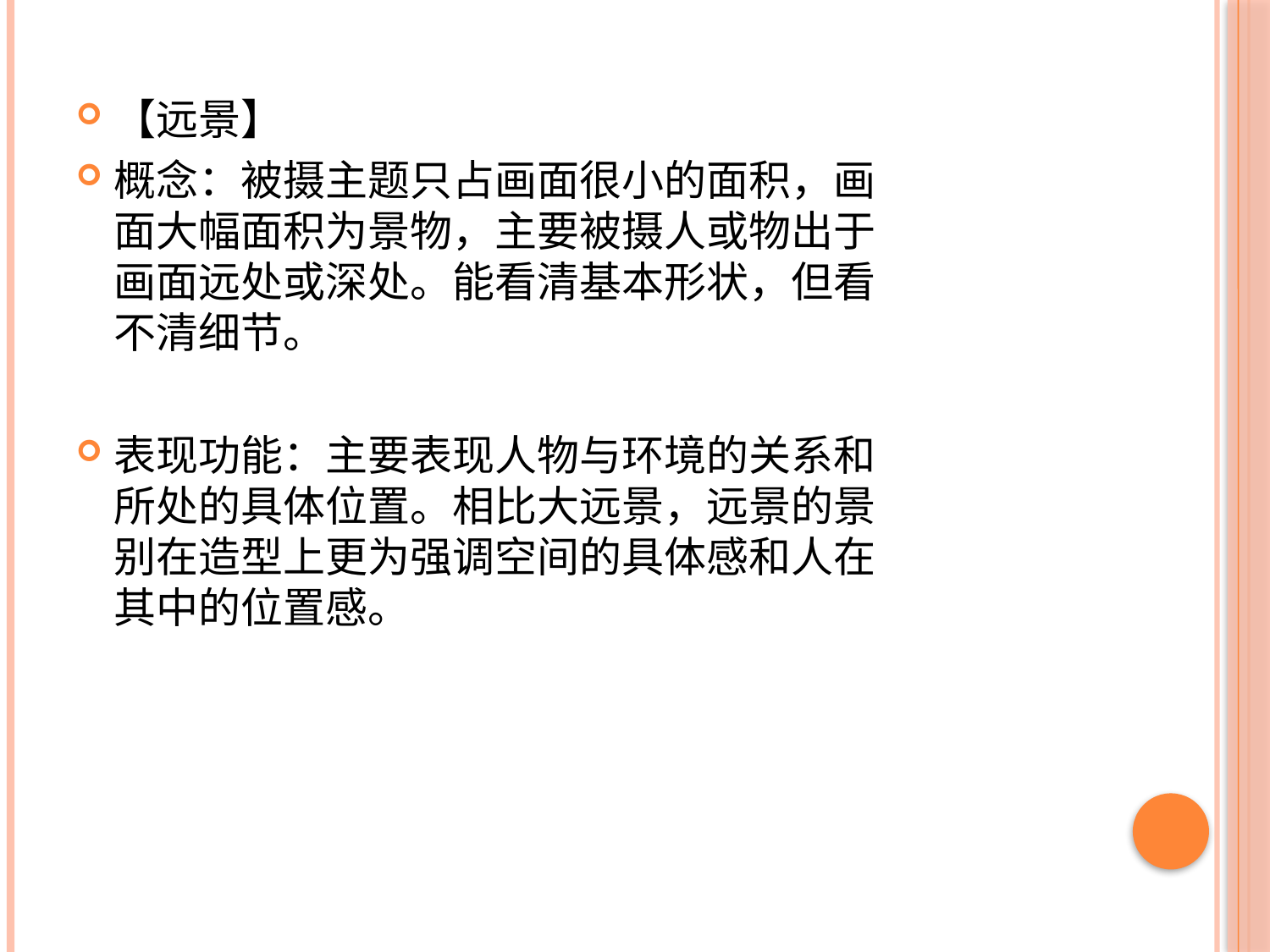

#
【远景】
概念：被摄主题只占画面很小的面积，画面大幅面积为景物，主要被摄人或物出于画面远处或深处。能看清基本形状，但看不清细节。

表现功能：主要表现人物与环境的关系和所处的具体位置。相比大远景，远景的景别在造型上更为强调空间的具体感和人在其中的位置感。